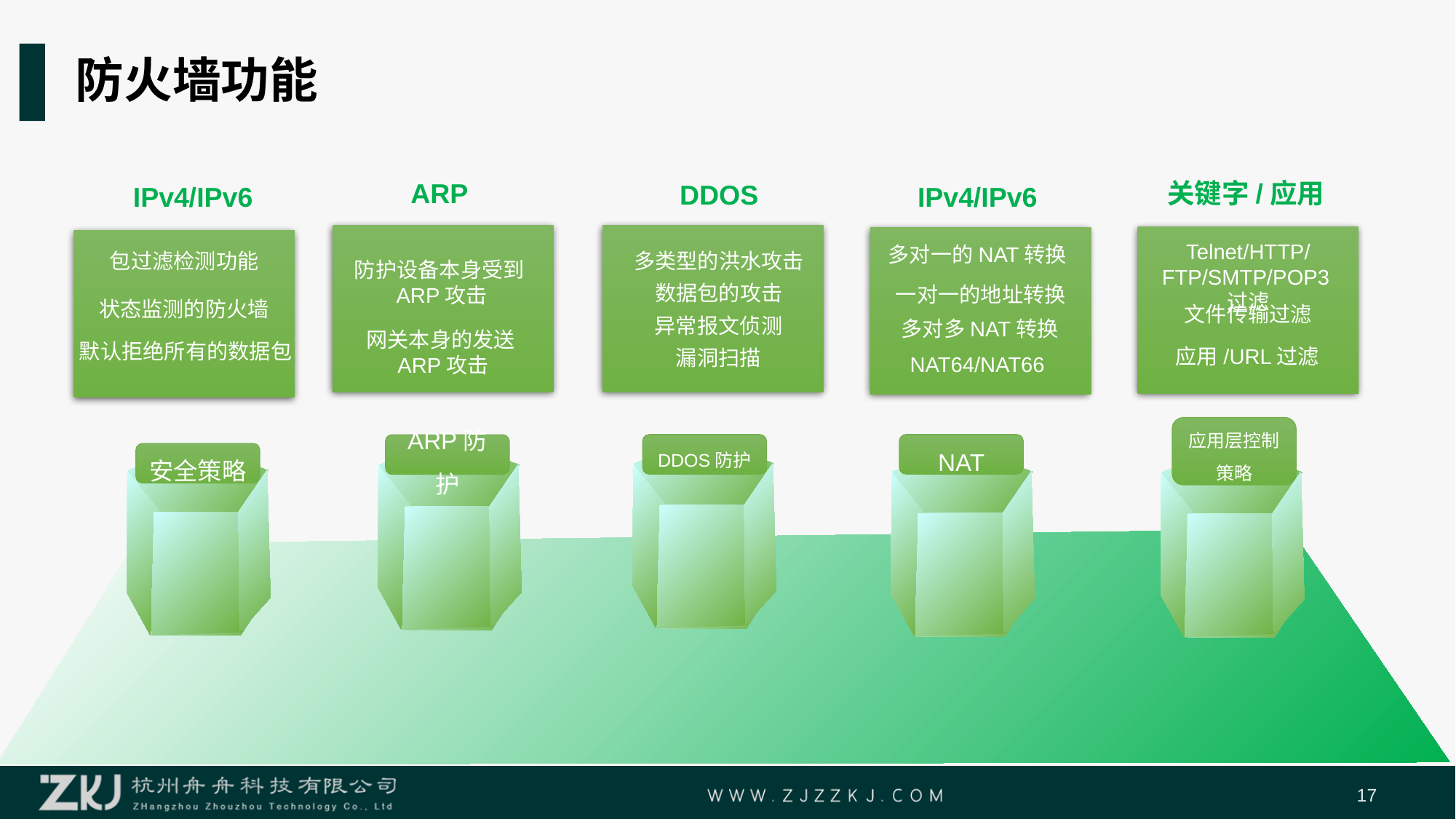

# 防火墙功能
ARP
关键字/应用
DDOS
IPv4/IPv6
IPv4/IPv6

Telnet/HTTP/FTP/SMTP/POP3过滤
多对一的NAT转换
包过滤检测功能
多类型的洪水攻击
防护设备本身受到ARP攻击
数据包的攻击
一对一的地址转换
状态监测的防火墙
文件传输过滤
异常报文侦测
多对多NAT转换
网关本身的发送ARP攻击
默认拒绝所有的数据包
应用/URL过滤
漏洞扫描
NAT64/NAT66
应用层控制策略
NAT
DDOS防护
ARP防护

安全策略